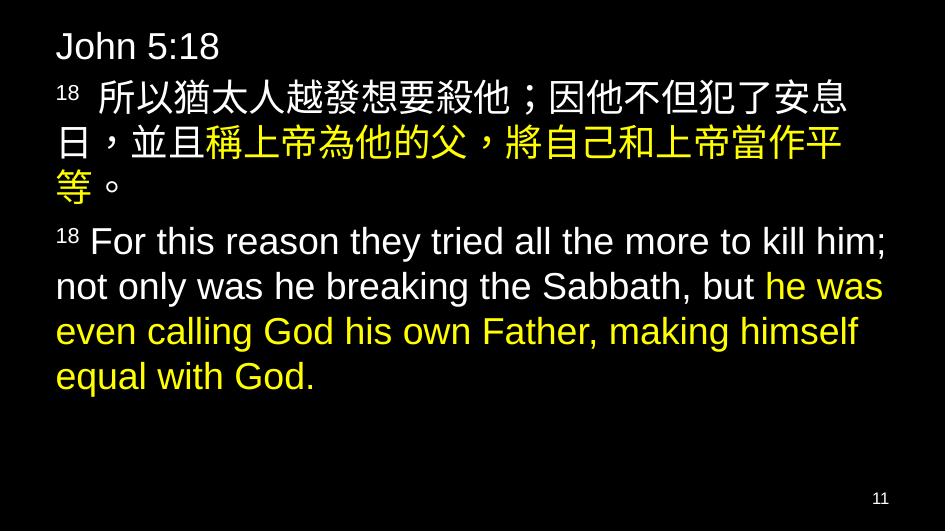

John 5:18
18 所以猶太人越發想要殺他；因他不但犯了安息日，並且稱上帝為他的父，將自己和上帝當作平等。
18 For this reason they tried all the more to kill him; not only was he breaking the Sabbath, but he was even calling God his own Father, making himself equal with God.

11